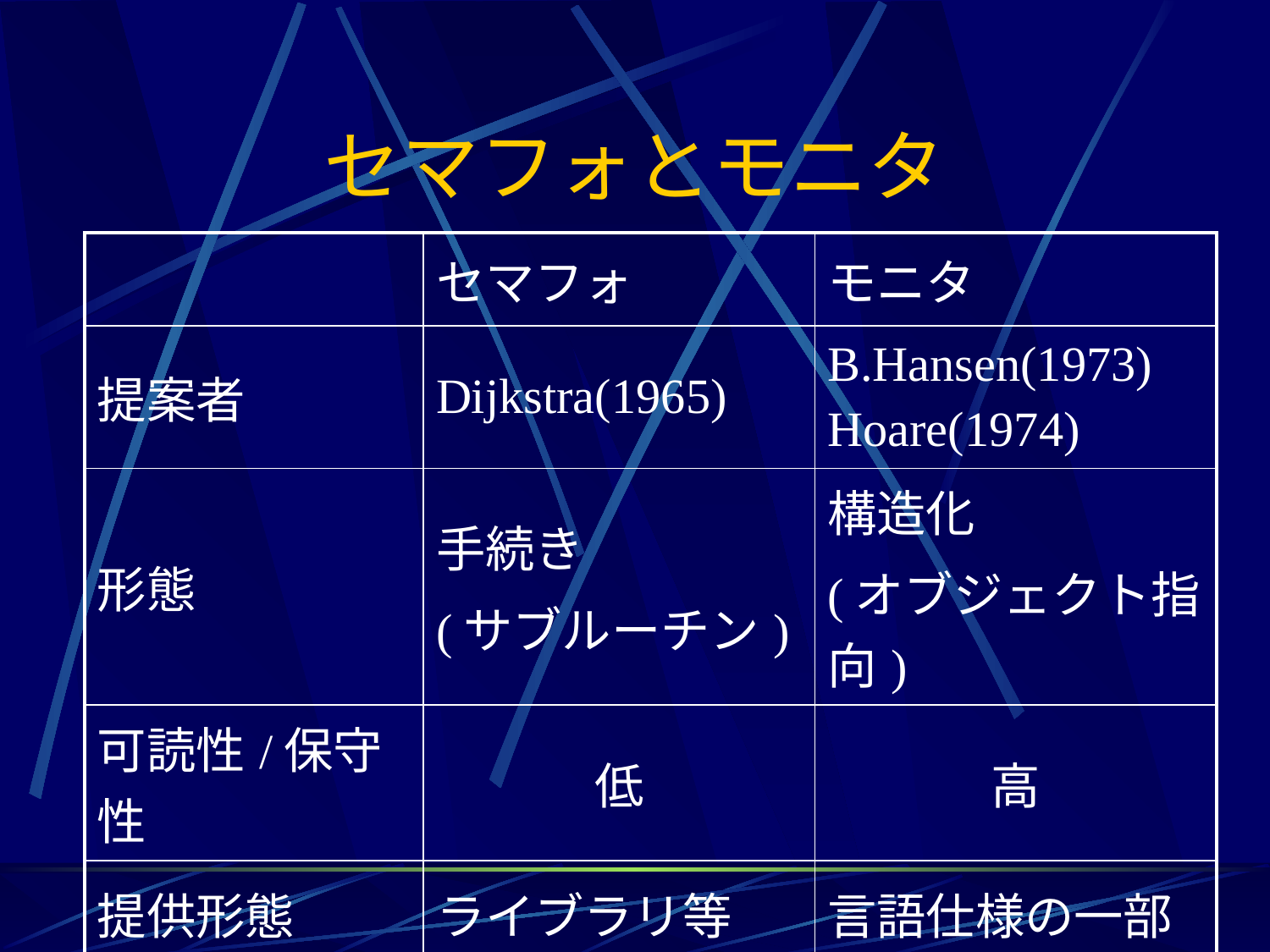

# セマフォとモニタ
|  | セマフォ | モニタ |
| --- | --- | --- |
| 提案者 | Dijkstra(1965) | B.Hansen(1973) Hoare(1974) |
| 形態 | 手続き (サブルーチン) | 構造化 (オブジェクト指向) |
| 可読性/保守性 | 低 | 高 |
| 提供形態 | ライブラリ等 | 言語仕様の一部 |
| 対応言語 | 多 | 少(Java) |